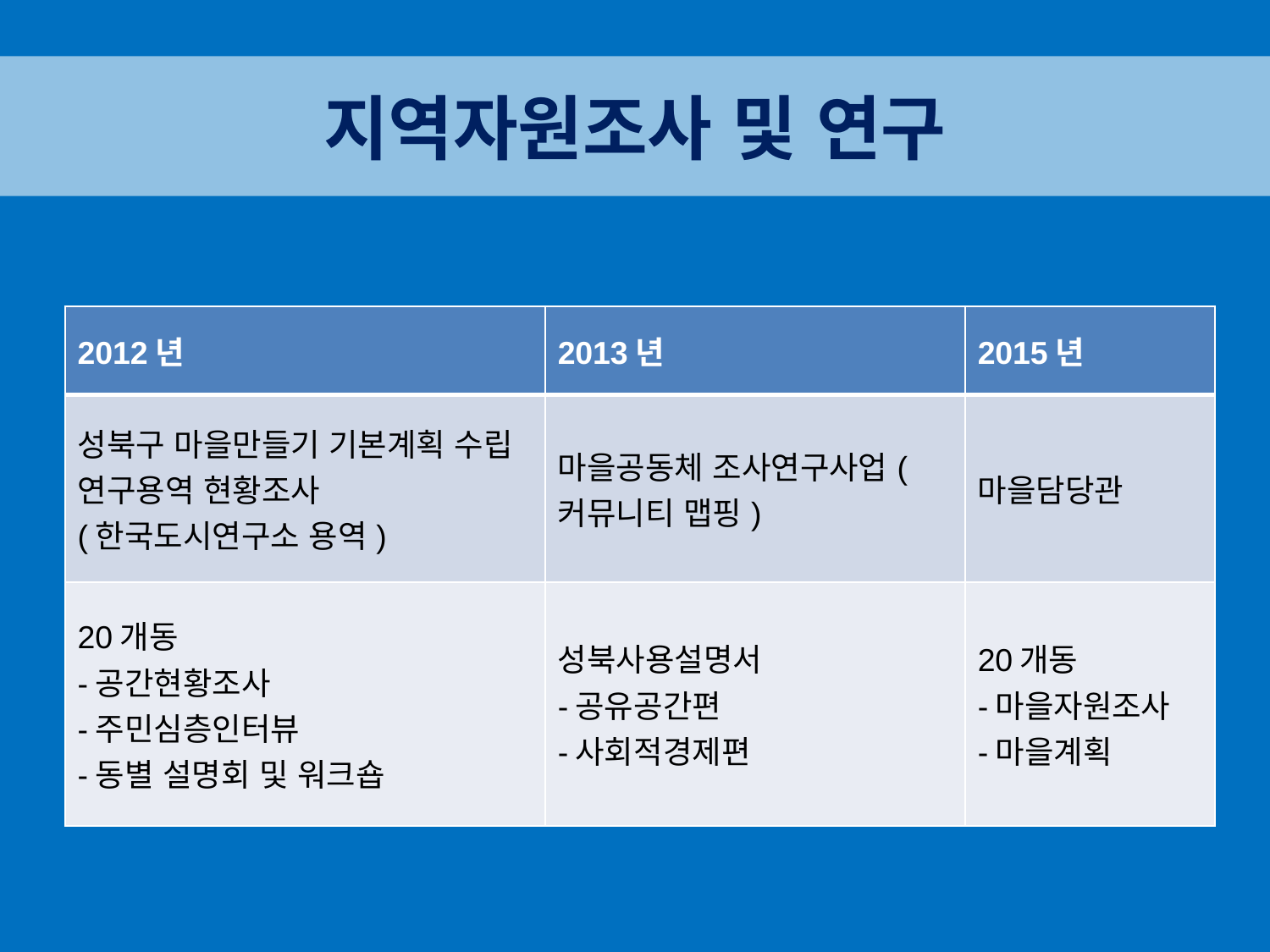

지역자원조사 및 연구
| 2012년 | 2013년 | 2015년 |
| --- | --- | --- |
| 성북구 마을만들기 기본계획 수립 연구용역 현황조사 (한국도시연구소 용역) | 마을공동체 조사연구사업(커뮤니티 맵핑) | 마을담당관 |
| 20개동 -공간현황조사 -주민심층인터뷰 -동별 설명회 및 워크숍 | 성북사용설명서 -공유공간편 -사회적경제편 | 20개동 -마을자원조사 -마을계획 |